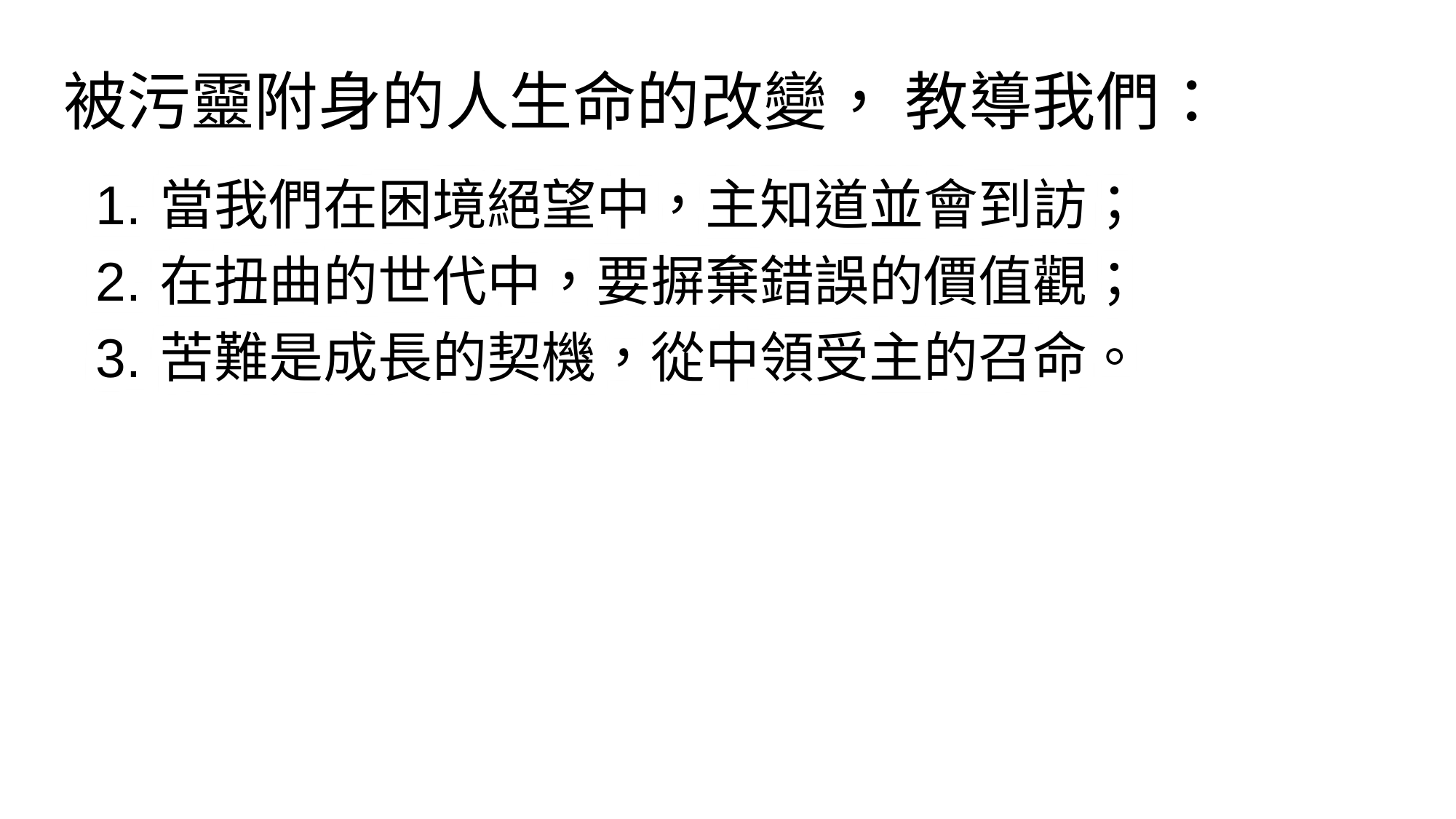

被污靈附身的人生命的改變， 教導我們：
當我們在困境絕望中，主知道並會到訪；
在扭曲的世代中，要摒棄錯誤的價值觀；
苦難是成長的契機，從中領受主的召命。